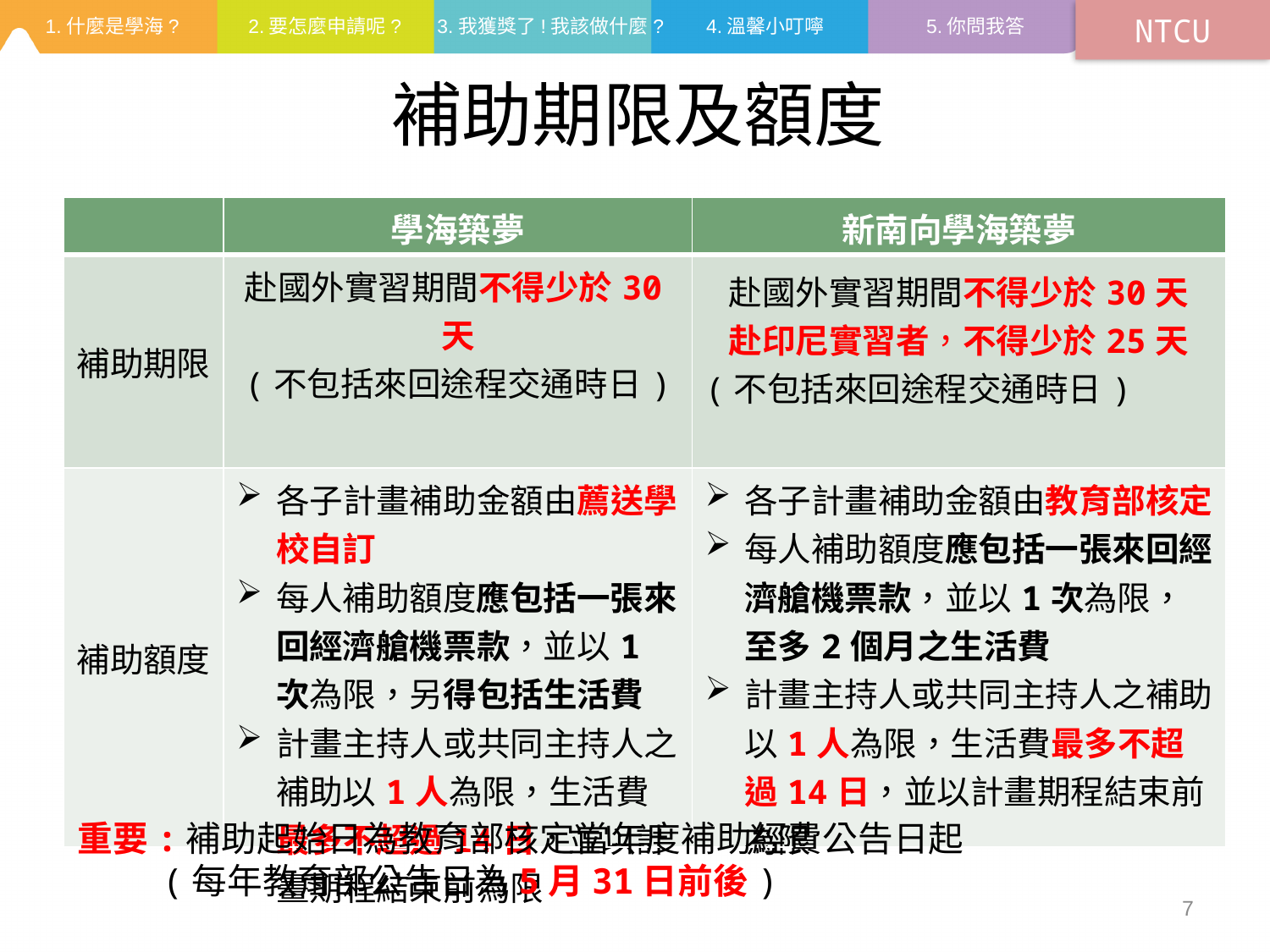

NTCU
# 補助期限及額度
|  | 學海築夢 | 新南向學海築夢 |
| --- | --- | --- |
| 補助期限 | 赴國外實習期間不得少於30天 (不包括來回途程交通時日) | 赴國外實習期間不得少於30天 赴印尼實習者，不得少於25天 (不包括來回途程交通時日) |
| 補助額度 | 各子計畫補助金額由薦送學校自訂 每人補助額度應包括一張來回經濟艙機票款，並以1次為限，另得包括生活費 計畫主持人或共同主持人之補助以1人為限，生活費最多不超過14日，並以計畫期程結束前為限 | 各子計畫補助金額由教育部核定 每人補助額度應包括一張來回經濟艙機票款，並以1次為限，至多2個月之生活費 計畫主持人或共同主持人之補助以1人為限，生活費最多不超過14日，並以計畫期程結束前為限 |
重要:補助起始日為教育部核定當年度補助經費公告日起
 (每年教育部公告日為5月31日前後)
7